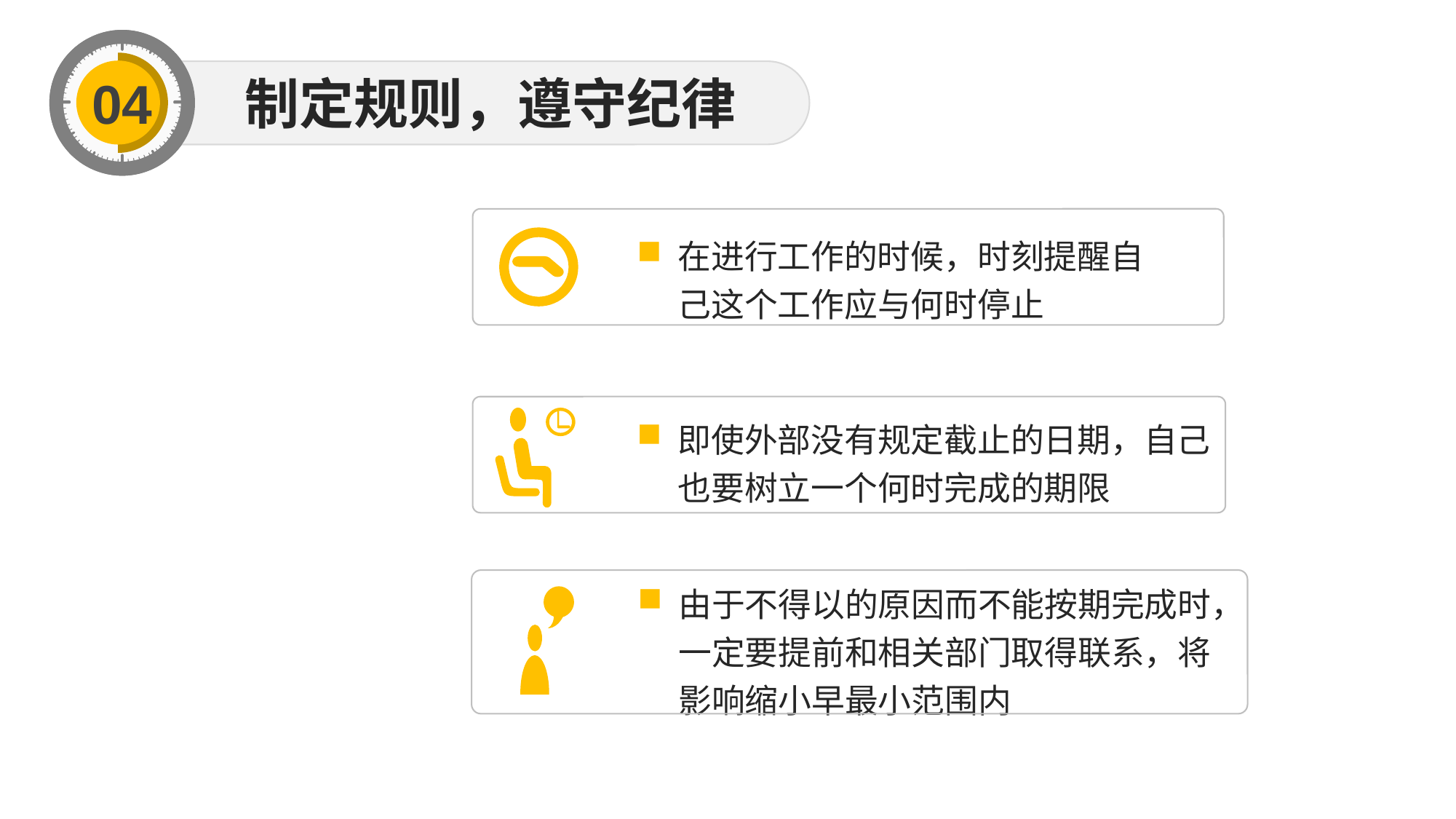

在进行工作的时候，时刻提醒自己这个工作应与何时停止

04

制定规则，遵守纪律

即使外部没有规定截止的日期，自己也要树立一个何时完成的期限

由于不得以的原因而不能按期完成时，一定要提前和相关部门取得联系，将影响缩小早最小范围内